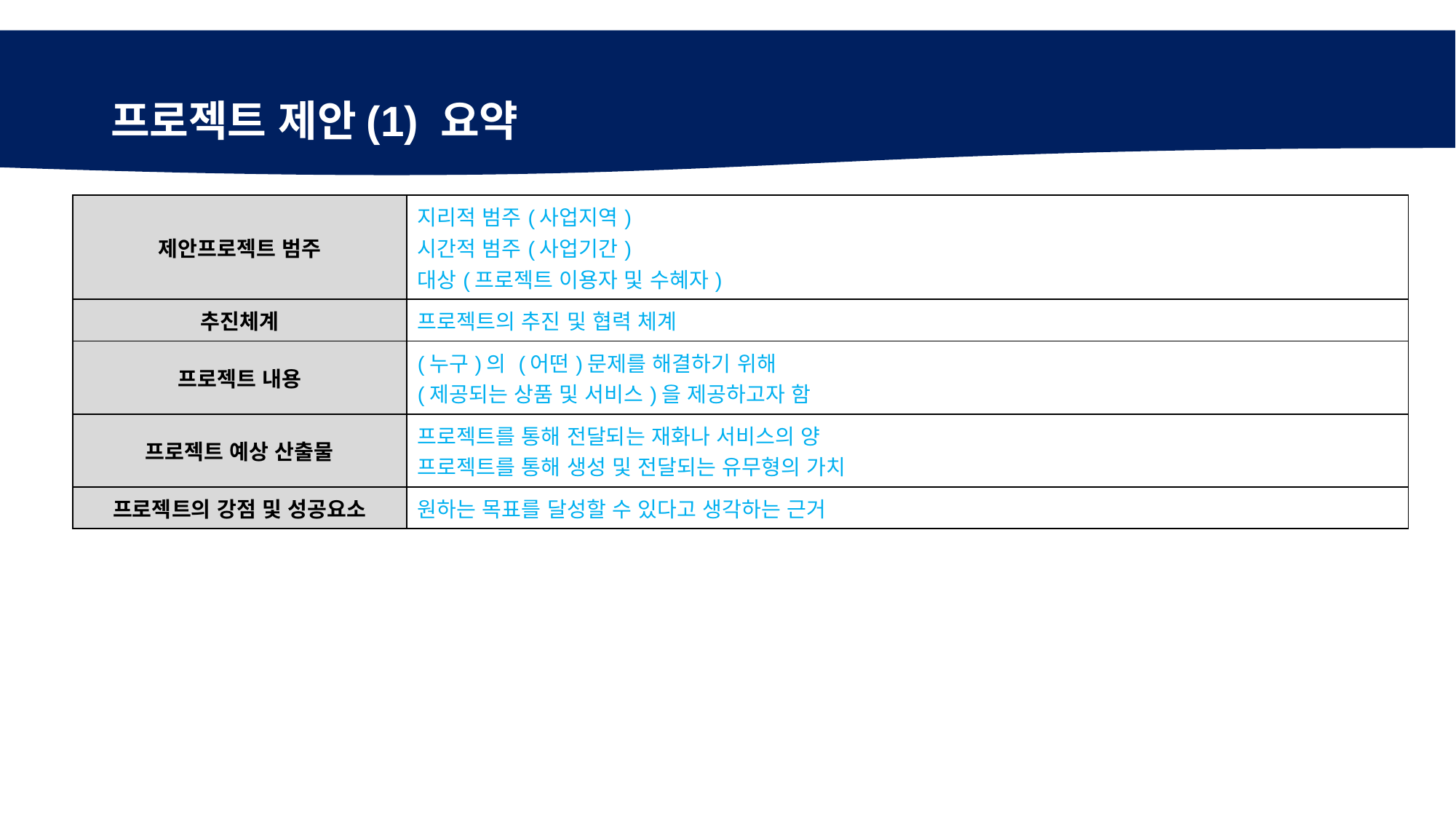

# 프로젝트 제안(1) 요약
| 제안프로젝트 범주 | 지리적 범주(사업지역) 시간적 범주(사업기간) 대상(프로젝트 이용자 및 수혜자) |
| --- | --- |
| 추진체계 | 프로젝트의 추진 및 협력 체계 |
| 프로젝트 내용 | (누구)의 (어떤)문제를 해결하기 위해 (제공되는 상품 및 서비스)을 제공하고자 함 |
| 프로젝트 예상 산출물 | 프로젝트를 통해 전달되는 재화나 서비스의 양 프로젝트를 통해 생성 및 전달되는 유무형의 가치 |
| 프로젝트의 강점 및 성공요소 | 원하는 목표를 달성할 수 있다고 생각하는 근거 |